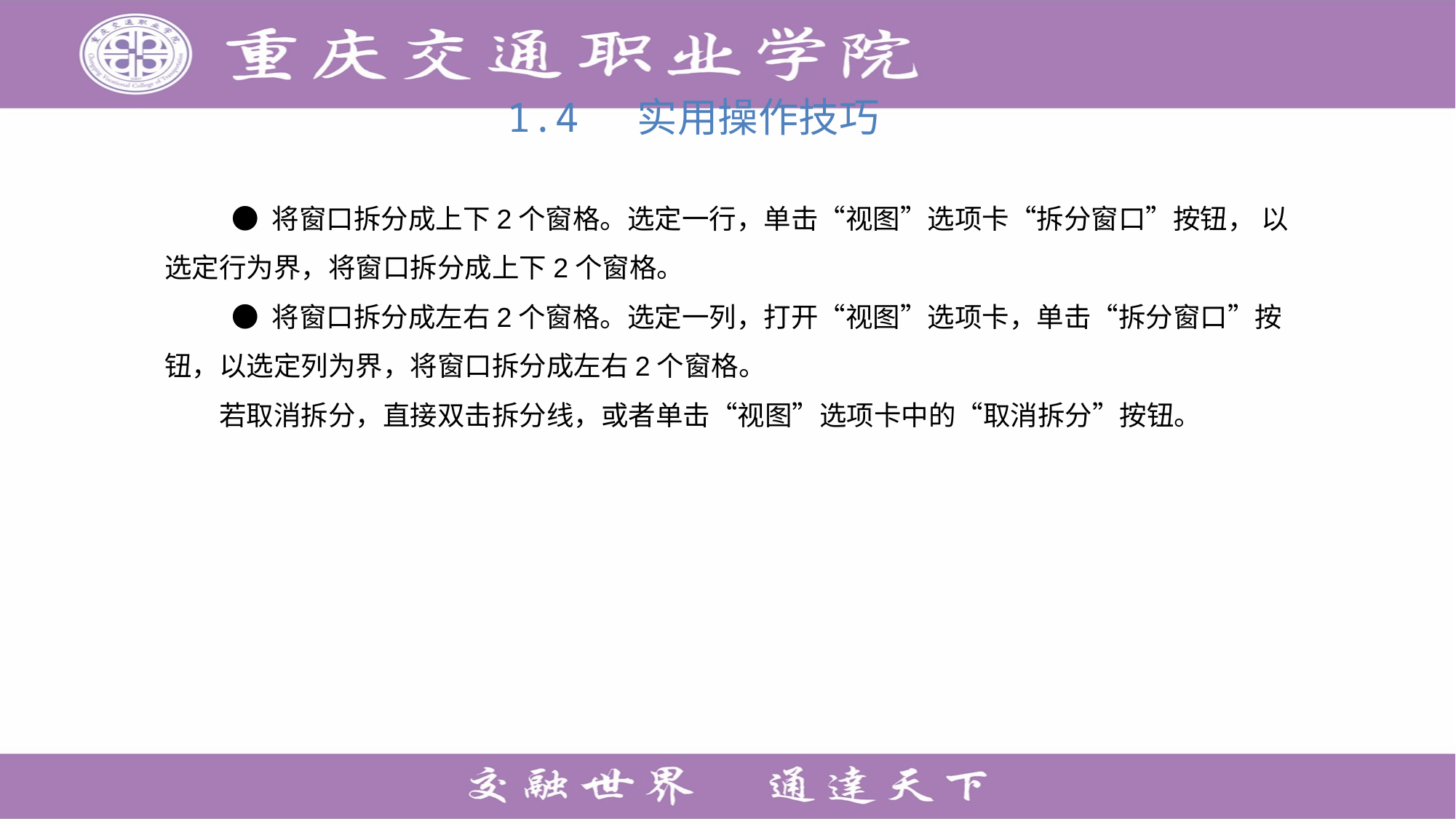

# 1.4  实用操作技巧
  ● 将窗口拆分成上下2个窗格。选定一行，单击“视图”选项卡“拆分窗口”按钮， 以选定行为界，将窗口拆分成上下2个窗格。
  ● 将窗口拆分成左右2个窗格。选定一列，打开“视图”选项卡，单击“拆分窗口”按钮，以选定列为界，将窗口拆分成左右2个窗格。
若取消拆分，直接双击拆分线，或者单击“视图”选项卡中的“取消拆分”按钮。